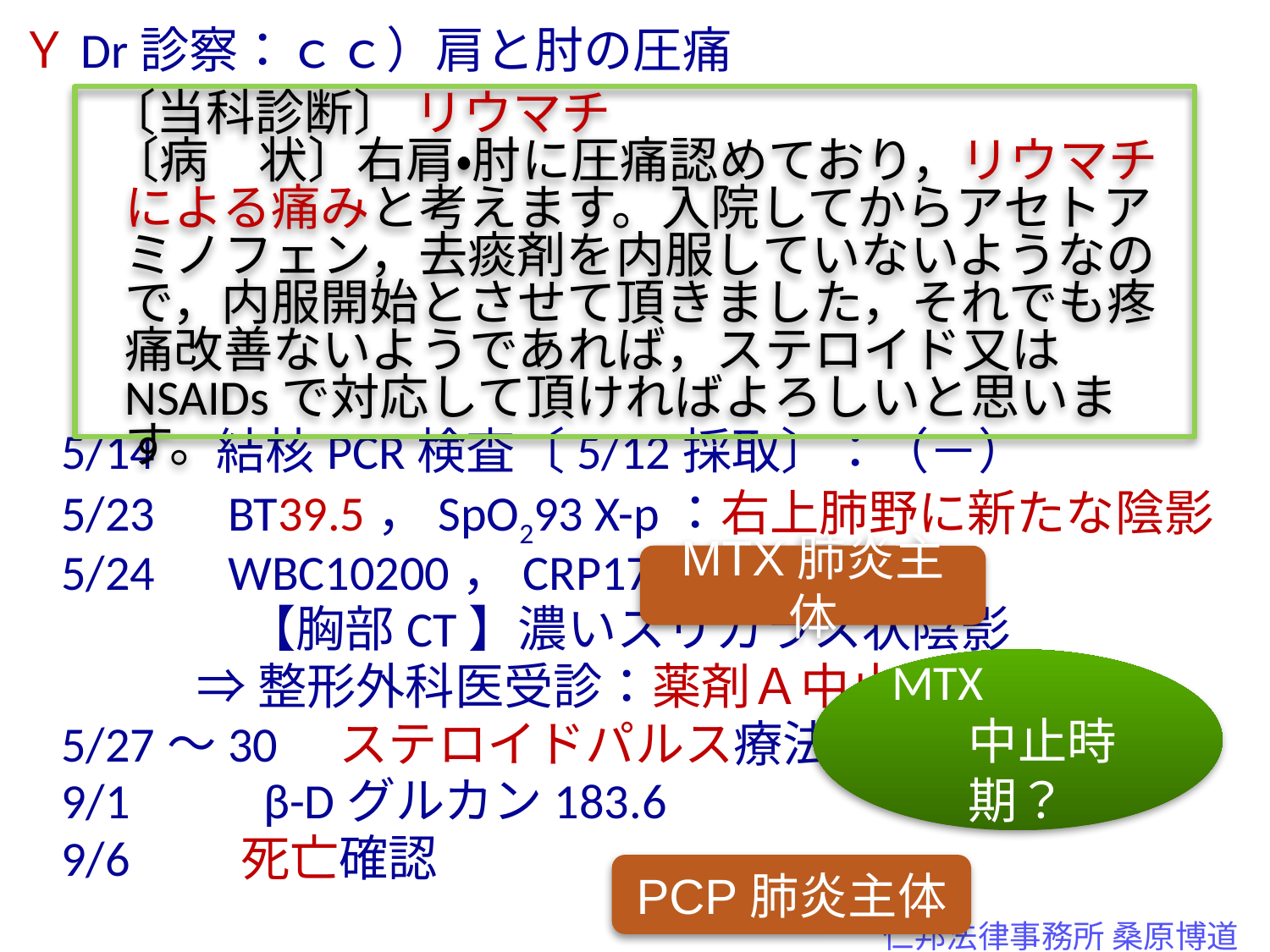

ＹDr診察：ｃｃ）肩と肘の圧痛

　5/14　結核PCR検査〔5/12採取〕：（－）
　5/23　BT39.5，SpO293 X-p：右上肺野に新たな陰影
　5/24　WBC10200，CRP17.7
　　　　　【胸部CT】濃いスリガラス状陰影
　　　　⇒ 整形外科医受診：薬剤Ａ中止
　5/27～30　ステロイドパルス療法
　9/1　 　β-Dグルカン183.6
　9/6　　死亡確認
 〔当科診断〕 リウマチ
 〔病　状〕右肩・肘に圧痛認めており，リウマチによる痛みと考えます。入院してからアセトアミノフェン，去痰剤を内服していないようなので，内服開始とさせて頂きました，それでも疼痛改善ないようであれば，ステロイド又はNSAIDsで対応して頂ければよろしいと思います。

MTX肺炎主体
MTX　　　　中止時期？
PCP肺炎主体

仁邦法律事務所 桑原博道